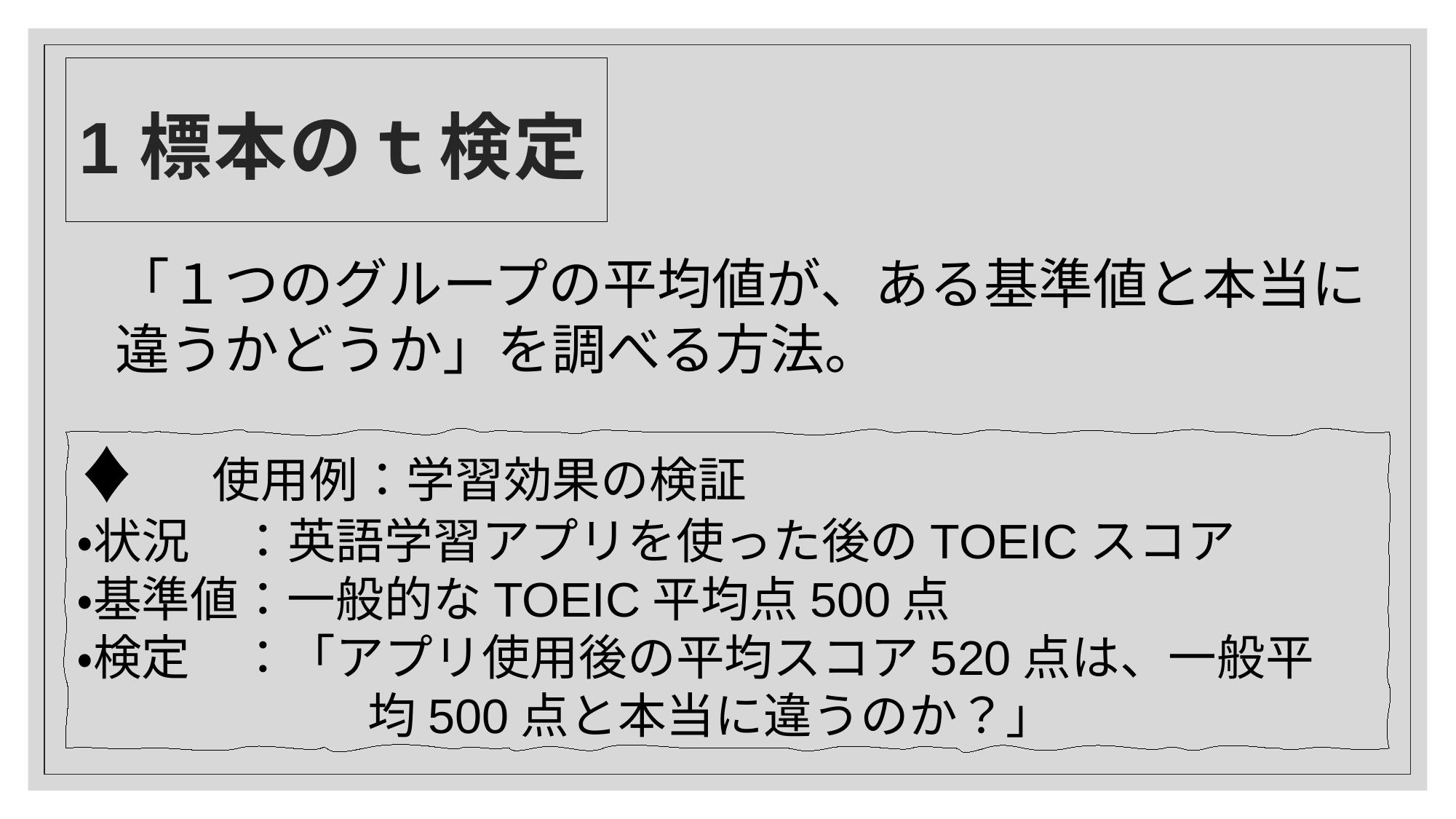

# 1標本のｔ検定
「１つのグループの平均値が、ある基準値と本当に違うかどうか」を調べる方法。
♦　使用例：学習効果の検証
・状況　：英語学習アプリを使った後のTOEICスコア
・基準値：一般的なTOEIC平均点500点
・検定　：「アプリ使用後の平均スコア520点は、一般平
　　　　　　均500点と本当に違うのか？」